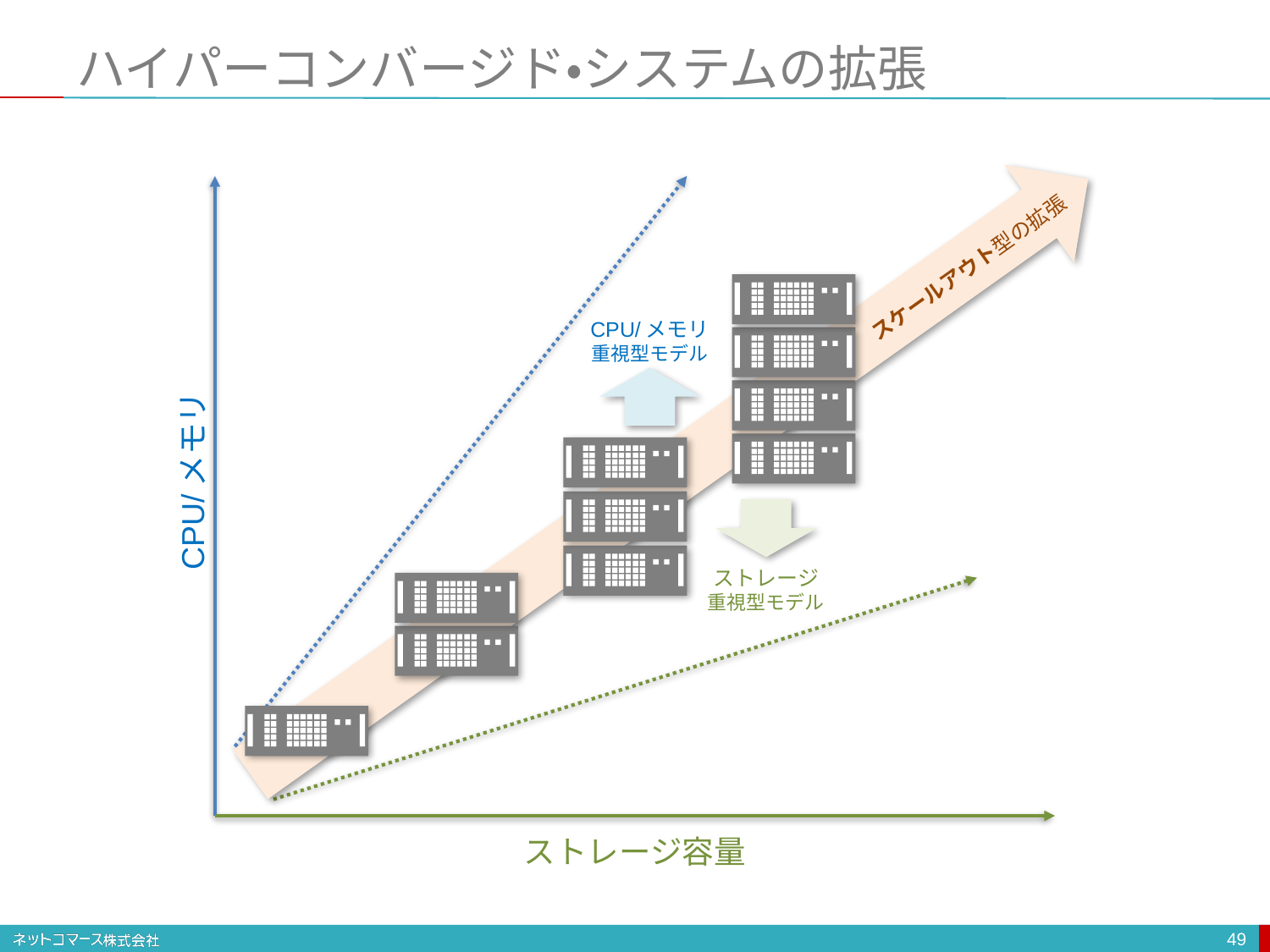

# ハイパーコンバージド・システムの拡張
CPU/メモリ
重視型モデル

ストレージ
重視型モデル
スケールアウト型の拡張

CPU/メモリ

ストレージ容量
49